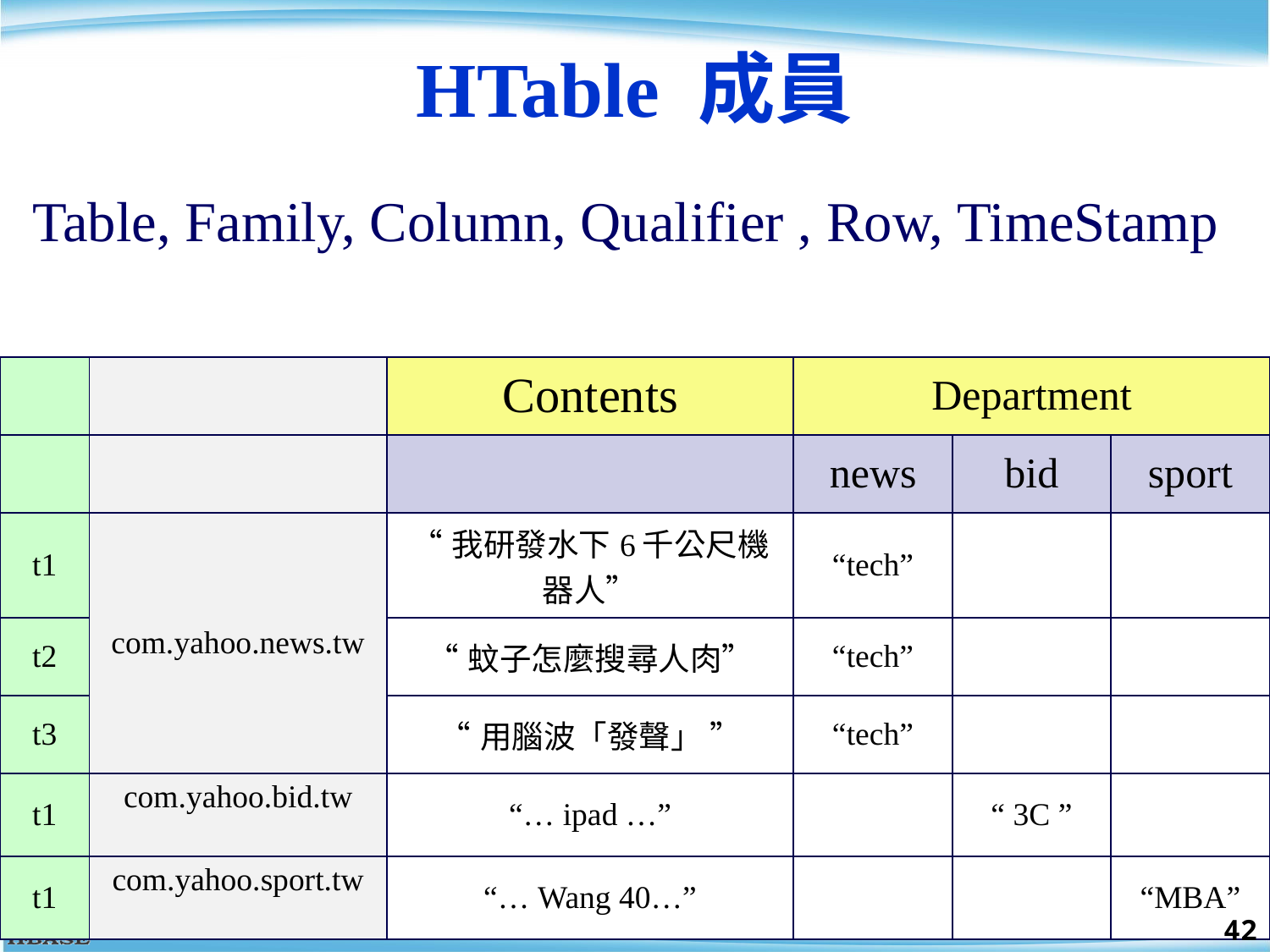

# HTable 成員
Table, Family, Column, Qualifier , Row, TimeStamp
|  |  | Contents | Department |  |  |
| --- | --- | --- | --- | --- | --- |
|  |  |  | news | bid | sport |
| t1 | com.yahoo.news.tw | “我研發水下6千公尺機器人” | “tech” |  |  |
| t2 |  | “蚊子怎麼搜尋人肉” | “tech” |  |  |
| t3 |  | “用腦波「發聲」 ” | “tech” |  |  |
| t1 | com.yahoo.bid.tw | “… ipad …” |  | “ 3C ” |  |
| t1 | com.yahoo.sport.tw | “… Wang 40…” |  |  | “MBA” |
42